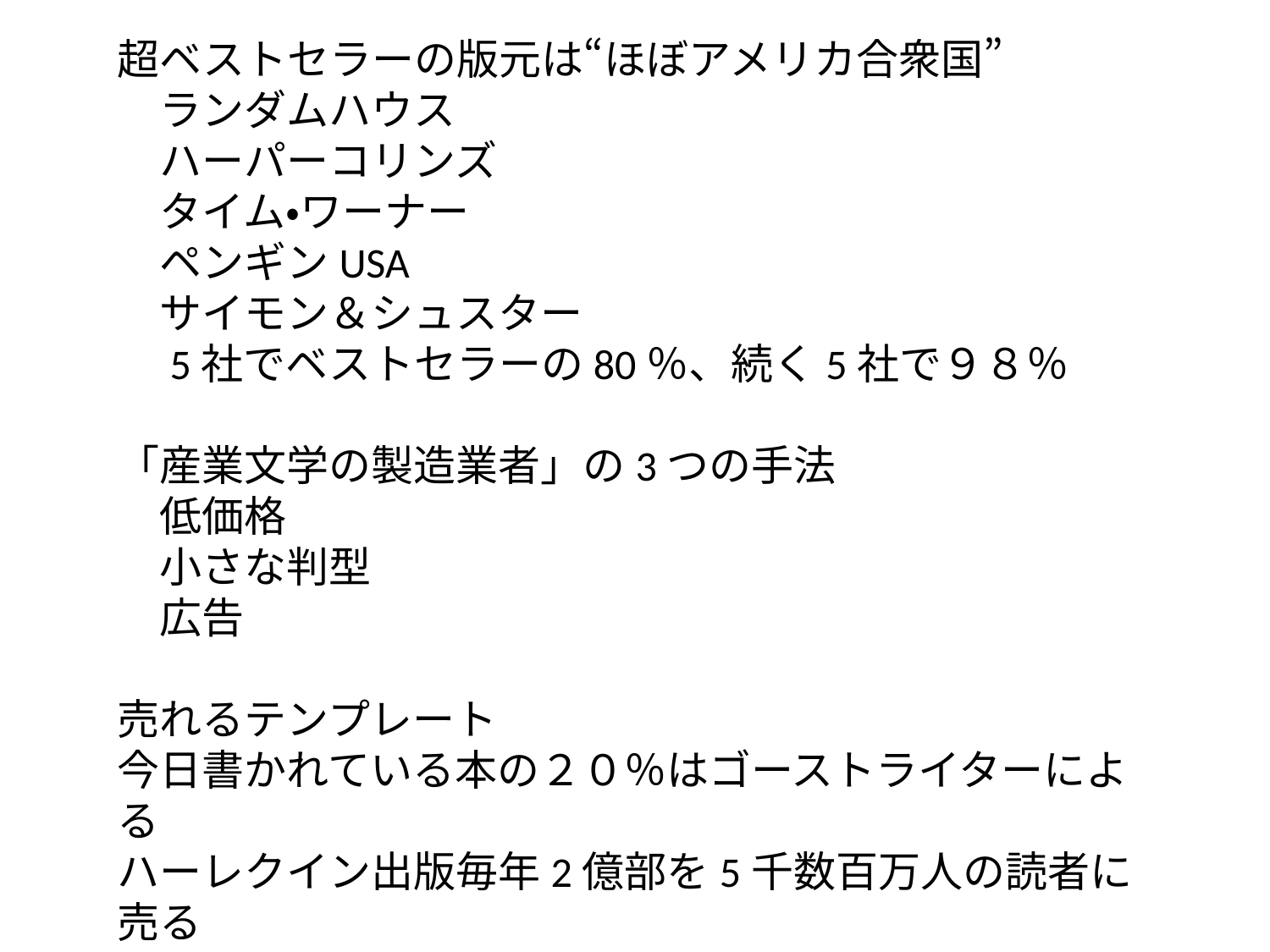

超ベストセラーの版元は“ほぼアメリカ合衆国”
　ランダムハウス
　ハーパーコリンズ
　タイム・ワーナー
　ペンギンUSA
　サイモン＆シュスター
　5社でベストセラーの80％、続く5社で９８％

「産業文学の製造業者」の3つの手法
　低価格
　小さな判型
　広告

売れるテンプレート
今日書かれている本の２０％はゴーストライターによる
ハーレクイン出版毎年2億部を5千数百万人の読者に売る